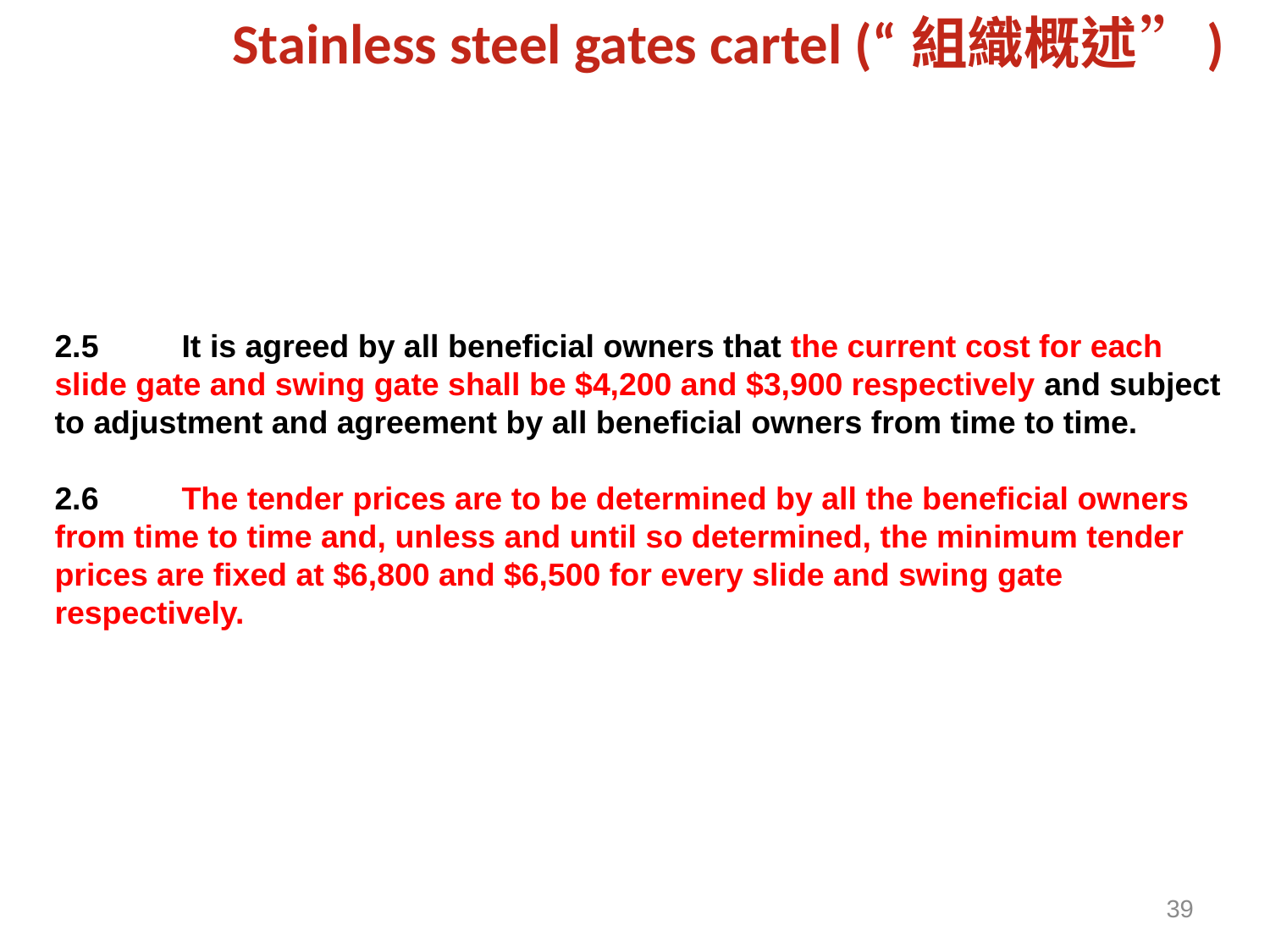

# Stainless steel gates cartel (“組織概述”)
2.5	It is agreed by all beneficial owners that the current cost for each slide gate and swing gate shall be $4,200 and $3,900 respectively and subject to adjustment and agreement by all beneficial owners from time to time.

2.6	The tender prices are to be determined by all the beneficial owners from time to time and, unless and until so determined, the minimum tender prices are fixed at $6,800 and $6,500 for every slide and swing gate respectively.

39